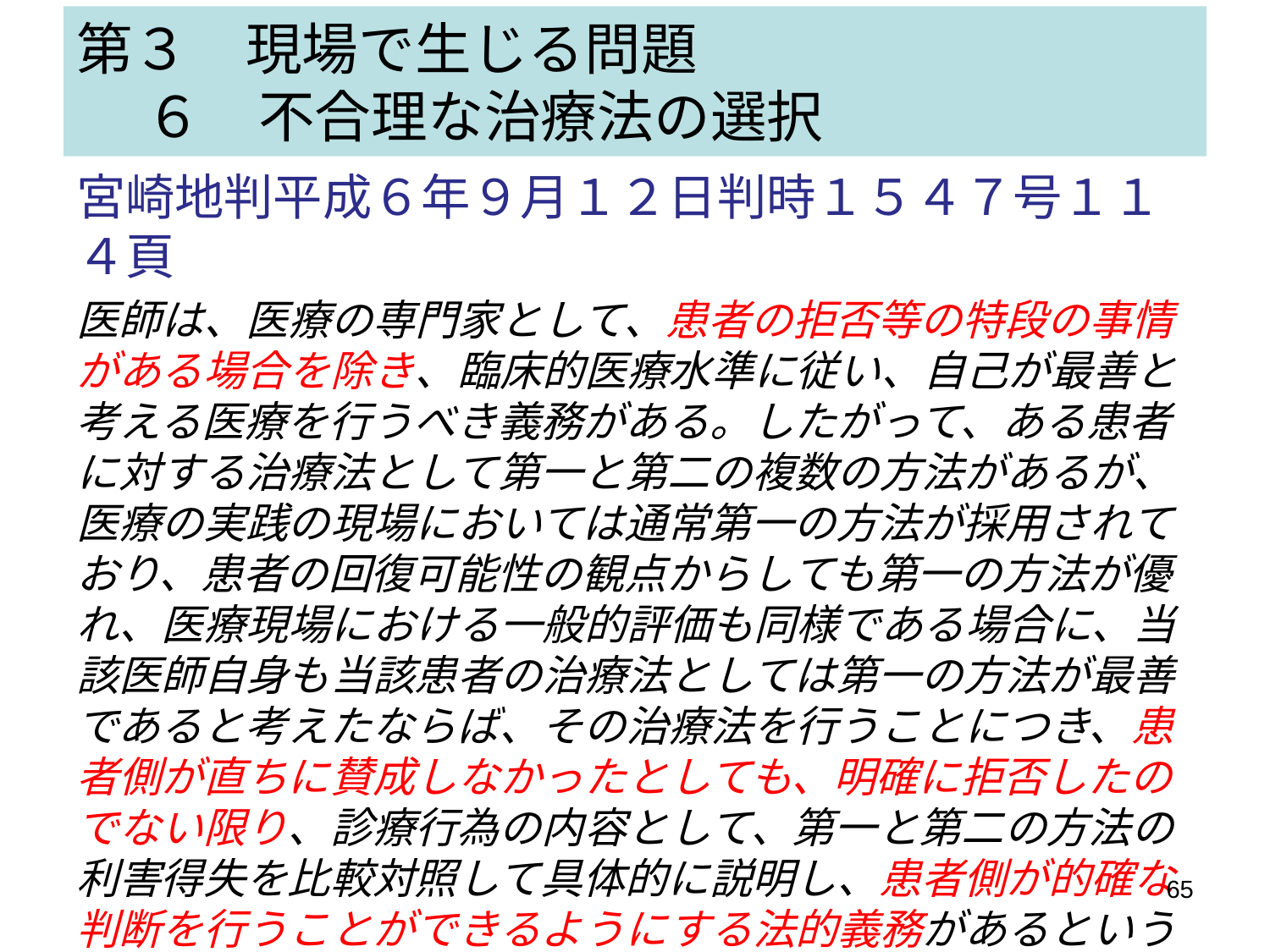

# 第３　現場で生じる問題 　 ６　不合理な治療法の選択
宮崎地判平成６年９月１２日判時１５４７号１１４頁
医師は、医療の専門家として、患者の拒否等の特段の事情がある場合を除き、臨床的医療水準に従い、自己が最善と考える医療を行うべき義務がある。したがって、ある患者に対する治療法として第一と第二の複数の方法があるが、医療の実践の現場においては通常第一の方法が採用されており、患者の回復可能性の観点からしても第一の方法が優れ、医療現場における一般的評価も同様である場合に、当該医師自身も当該患者の治療法としては第一の方法が最善であると考えたならば、その治療法を行うことにつき、患者側が直ちに賛成しなかったとしても、明確に拒否したのでない限り、診療行為の内容として、第一と第二の方法の利害得失を比較対照して具体的に説明し、患者側が的確な判断を行うことができるようにする法的義務があるというべきである。

65